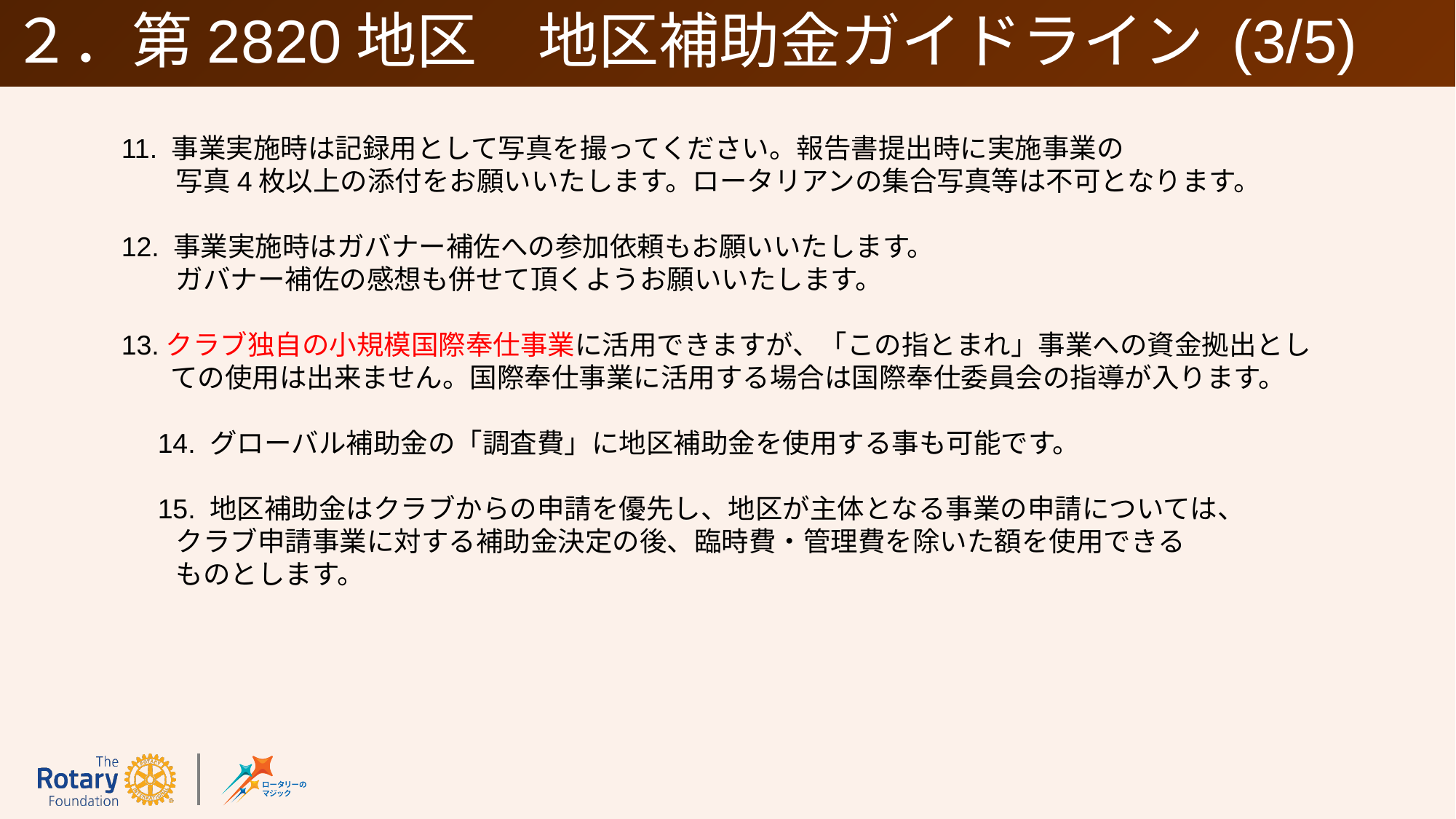

# ２．第2820地区　地区補助金ガイドライン (3/5)
11. 事業実施時は記録用として写真を撮ってください。報告書提出時に実施事業の
　　写真4枚以上の添付をお願いいたします。ロータリアンの集合写真等は不可となります。

12. 事業実施時はガバナー補佐への参加依頼もお願いいたします。
　　ガバナー補佐の感想も併せて頂くようお願いいたします。

13.クラブ独自の小規模国際奉仕事業に活用できますが、「この指とまれ」事業への資金拠出とし
 ての使用は出来ません。国際奉仕事業に活用する場合は国際奉仕委員会の指導が入ります。

14. グローバル補助金の「調査費」に地区補助金を使用する事も可能です。

15. 地区補助金はクラブからの申請を優先し、地区が主体となる事業の申請については、　
　　クラブ申請事業に対する補助金決定の後、臨時費・管理費を除いた額を使用できる
　　ものとします。